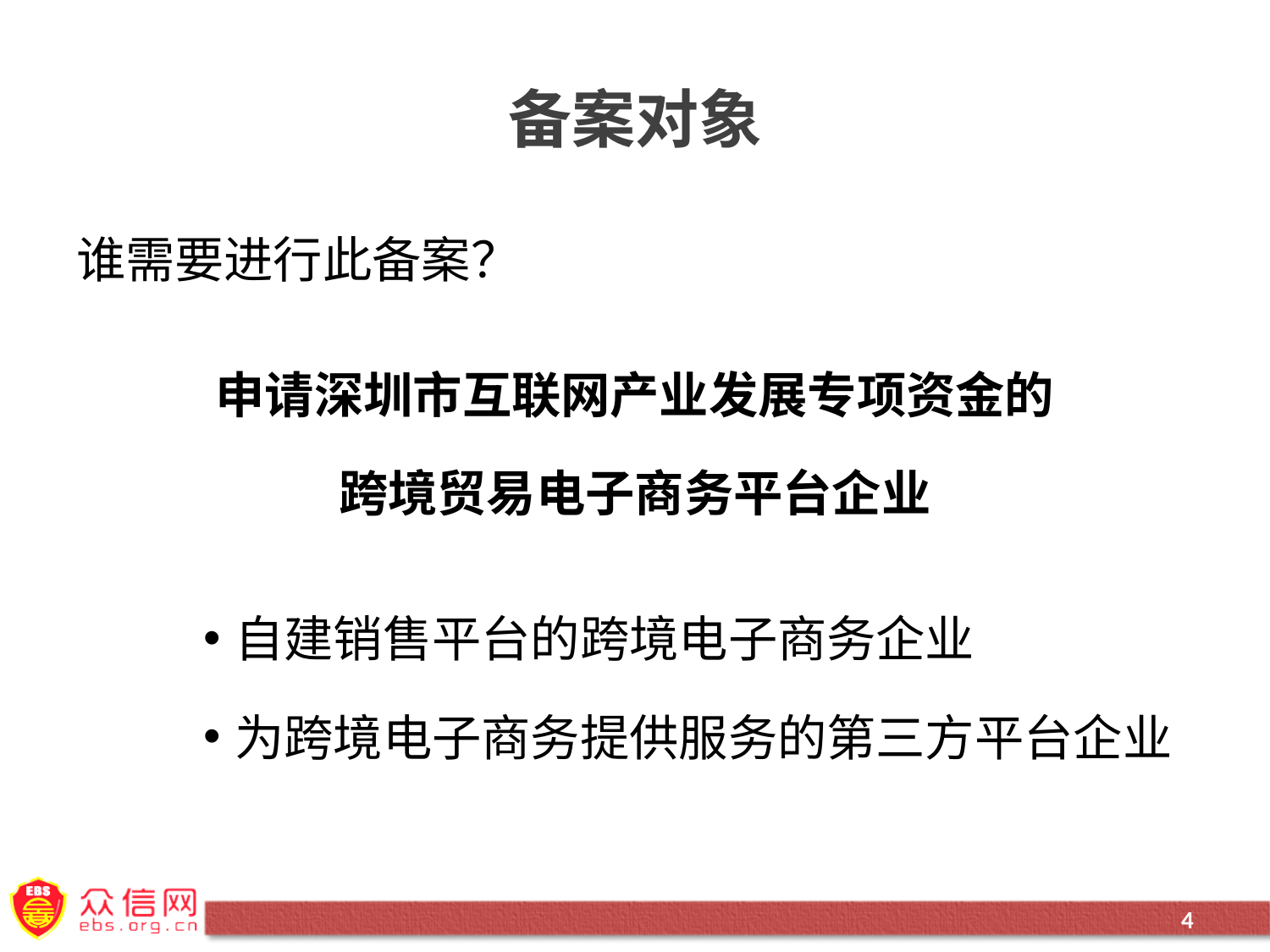

# 备案对象
谁需要进行此备案？

申请深圳市互联网产业发展专项资金的
跨境贸易电子商务平台企业

自建销售平台的跨境电子商务企业
为跨境电子商务提供服务的第三方平台企业

4